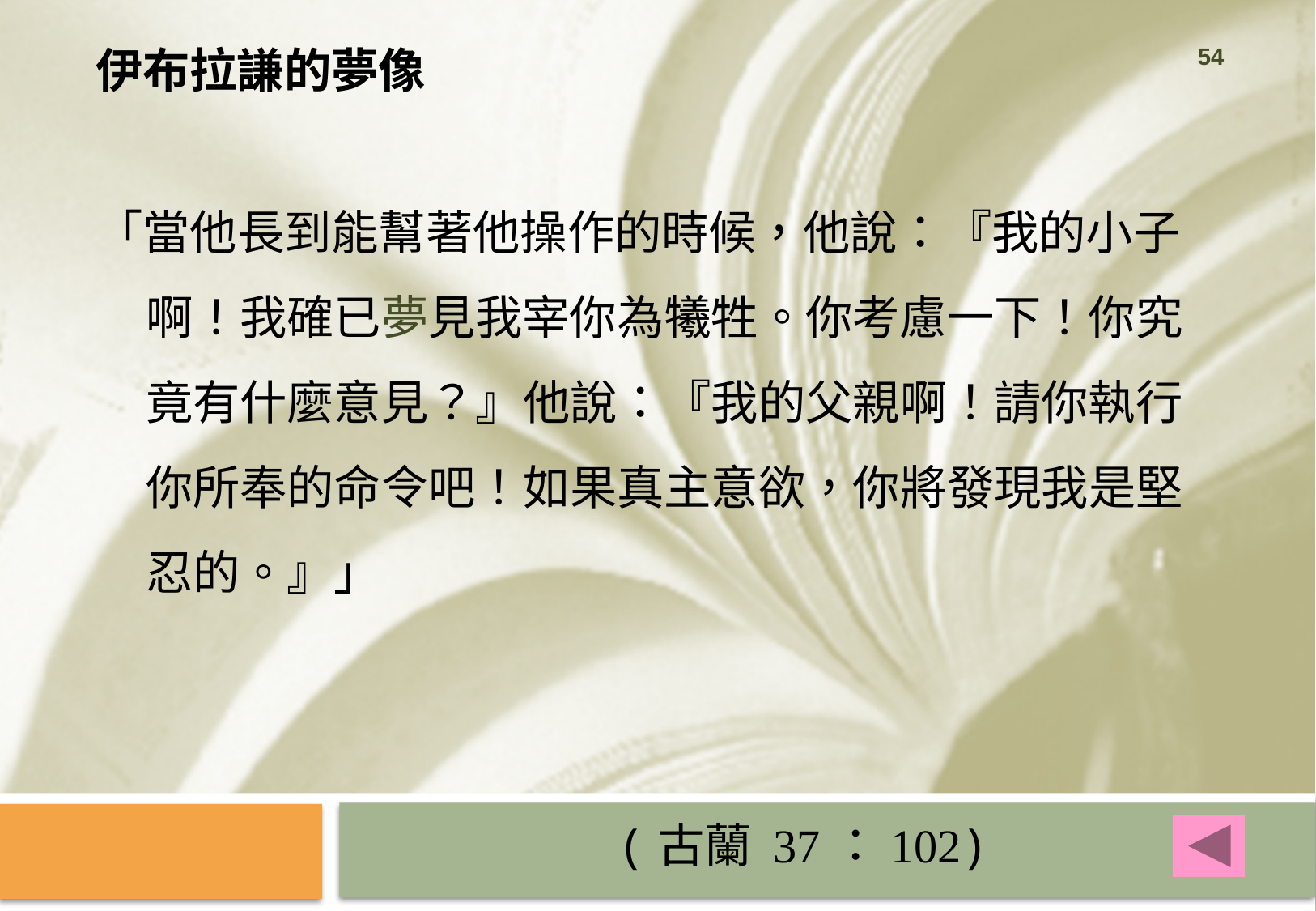

54
伊布拉謙的夢像
「當他長到能幫著他操作的時候，他說：『我的小子啊！我確已夢見我宰你為犧牲。你考慮一下！你究竟有什麼意見？』他說：『我的父親啊！請你執行你所奉的命令吧！如果真主意欲，你將發現我是堅忍的。』」
(古蘭 37：102)